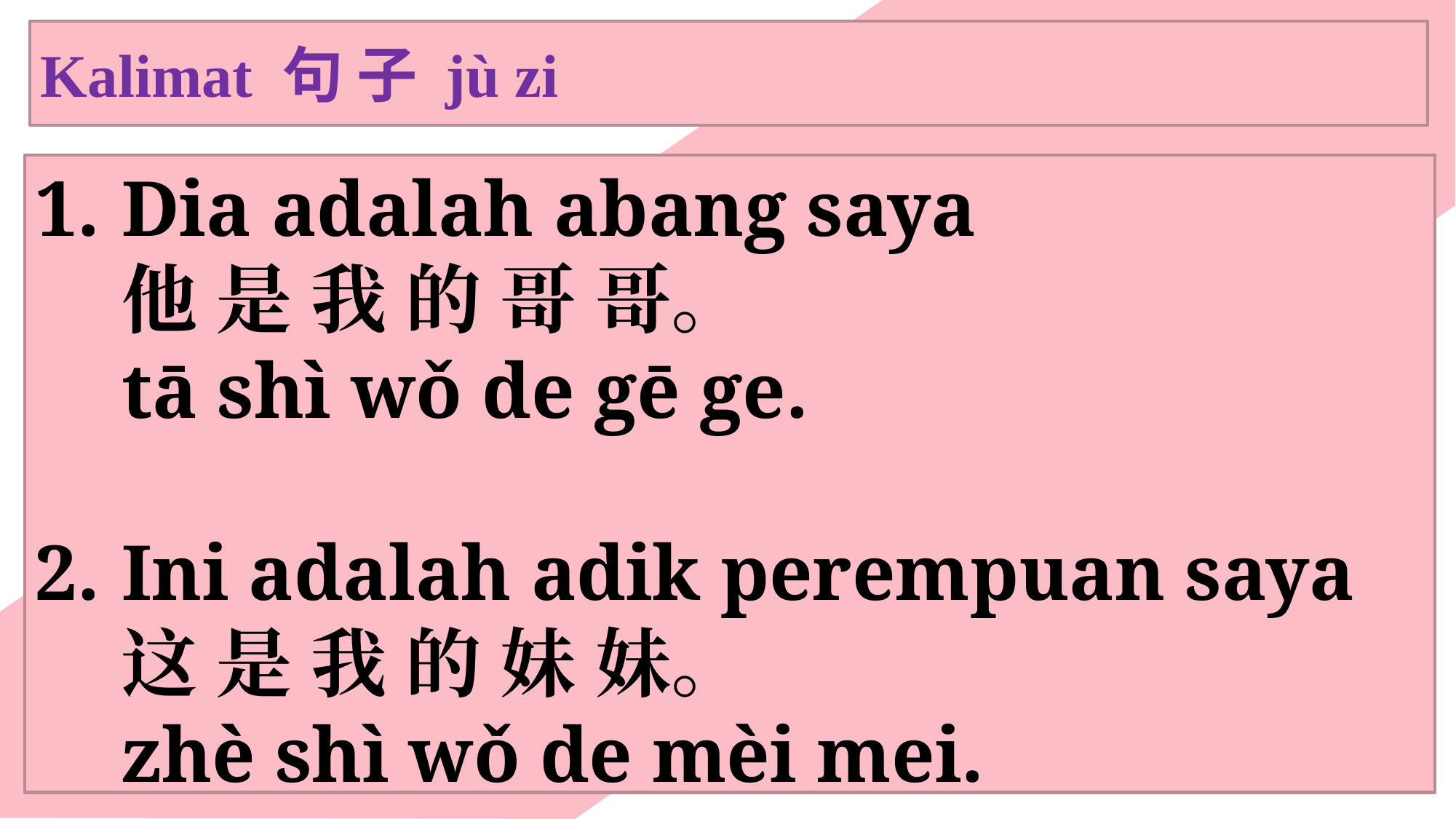

Kalimat 句 子 jù zi
Dia adalah abang saya
他 是 我 的 哥 哥。
tā shì wǒ de gē ge.

Ini adalah adik perempuan saya
这 是 我 的 妹 妹。
zhè shì wǒ de mèi mei.